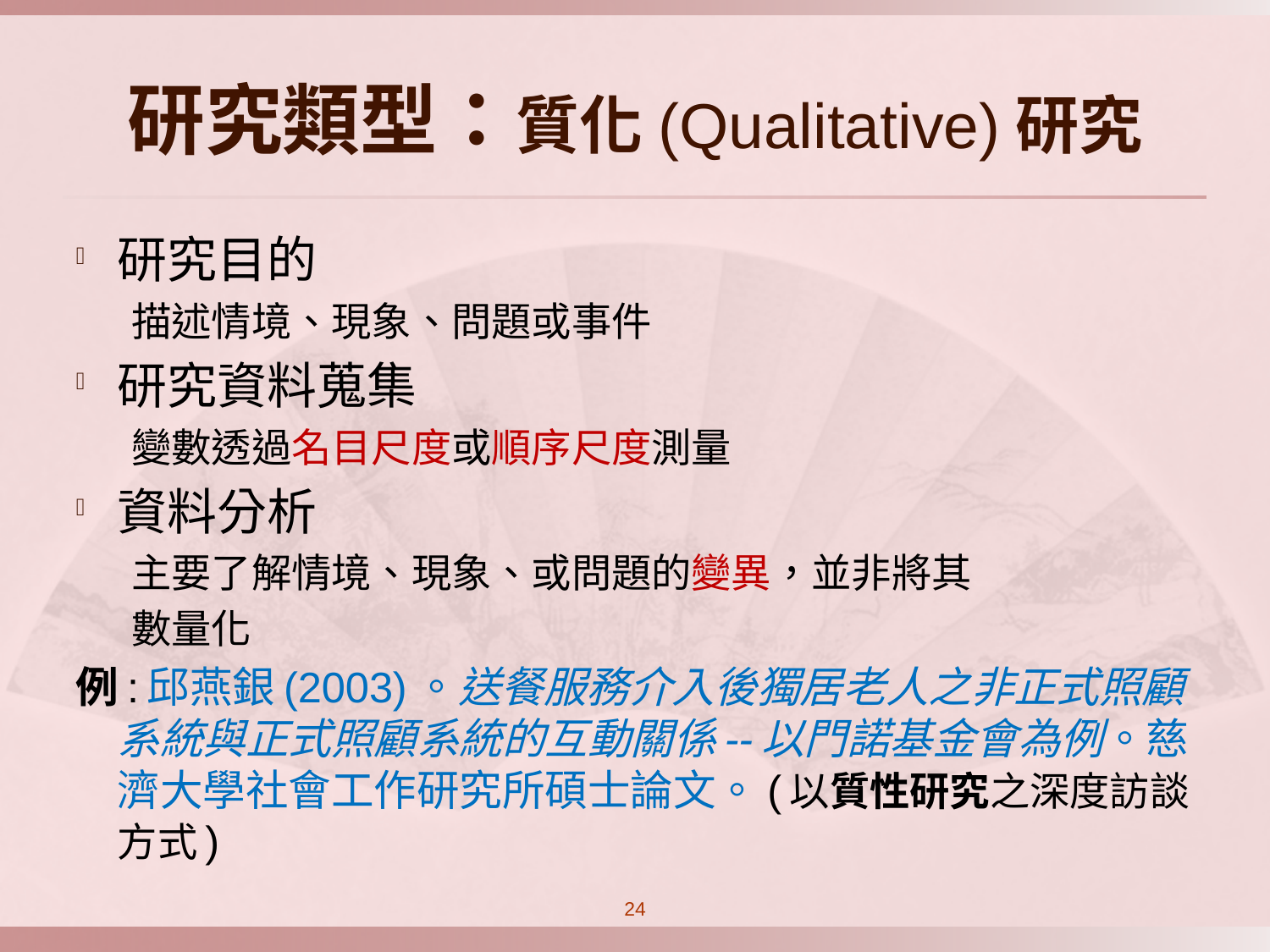

# 研究類型：質化(Qualitative)研究
研究目的
描述情境、現象、問題或事件
研究資料蒐集
變數透過名目尺度或順序尺度測量
資料分析
主要了解情境、現象、或問題的變異，並非將其
數量化
例:邱燕銀(2003)。送餐服務介入後獨居老人之非正式照顧系統與正式照顧系統的互動關係--以門諾基金會為例。慈濟大學社會工作研究所碩士論文。(以質性研究之深度訪談方式)
24